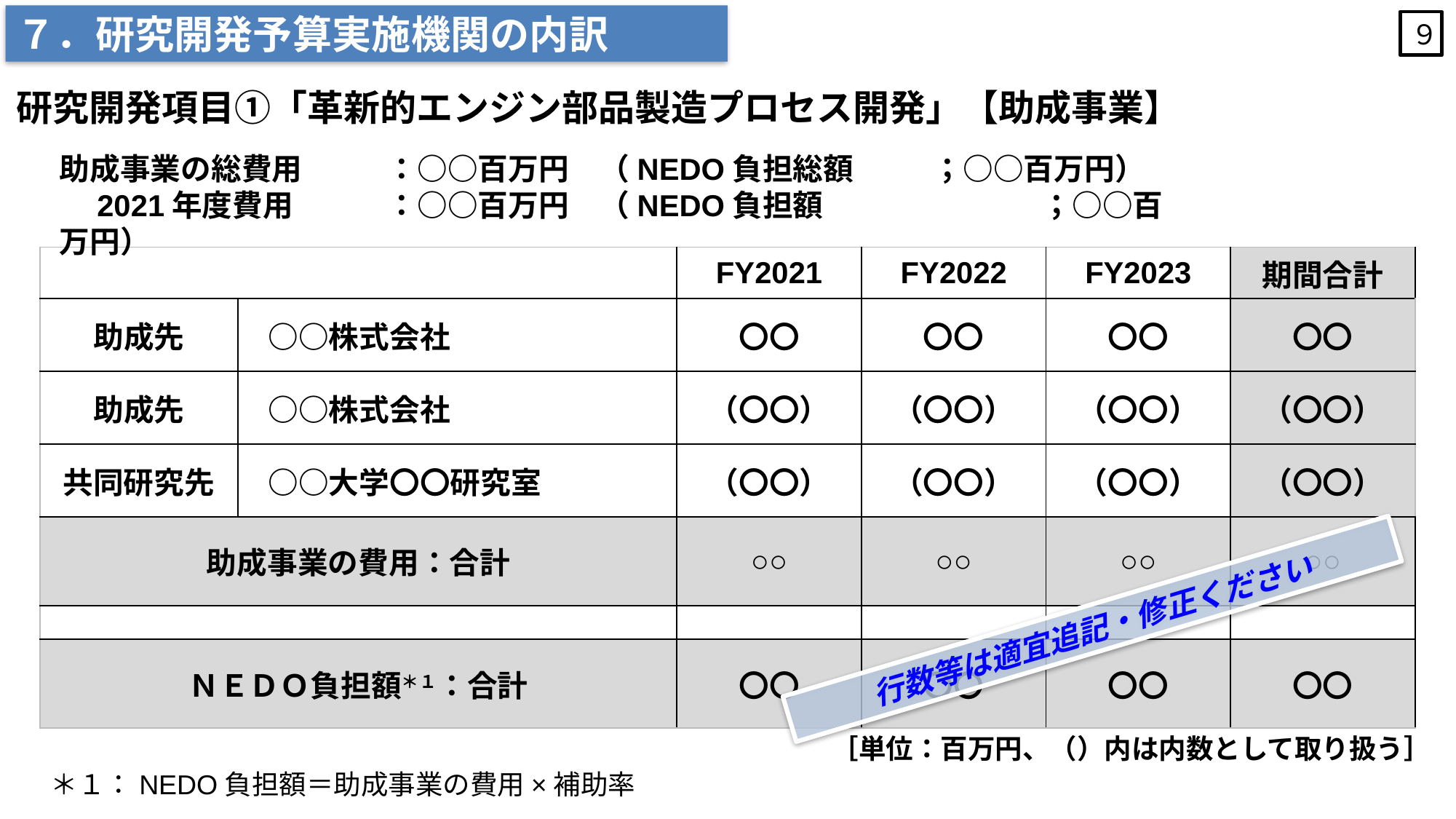

７．研究開発予算実施機関の内訳
９
研究開発項目①「革新的エンジン部品製造プロセス開発」【助成事業】
助成事業の総費用	：○○百万円　（NEDO負担総額	；○○百万円）
　2021年度費用	：○○百万円　（NEDO負担額		；○○百万円）
|  |  | FY2021 | FY2022 | FY2023 | 期間合計 |
| --- | --- | --- | --- | --- | --- |
| 助成先 | ○○株式会社 | 〇〇 | 〇〇 | 〇〇 | 〇〇 |
| 助成先 | ○○株式会社 | （〇〇） | （〇〇） | （〇〇） | （〇〇） |
| 共同研究先 | ○○大学〇〇研究室 | （〇〇） | （〇〇） | （〇〇） | （〇〇） |
| 助成事業の費用：合計 |  | ○○ | ○○ | ○○ | ○○ |
|  |  |  |  |  |  |
| ＮＥＤＯ負担額＊１：合計 |  | 〇〇 | 〇〇 | 〇〇 | 〇〇 |
行数等は適宜追記・修正ください
［単位：百万円、（）内は内数として取り扱う］
＊１：NEDO負担額＝助成事業の費用×補助率